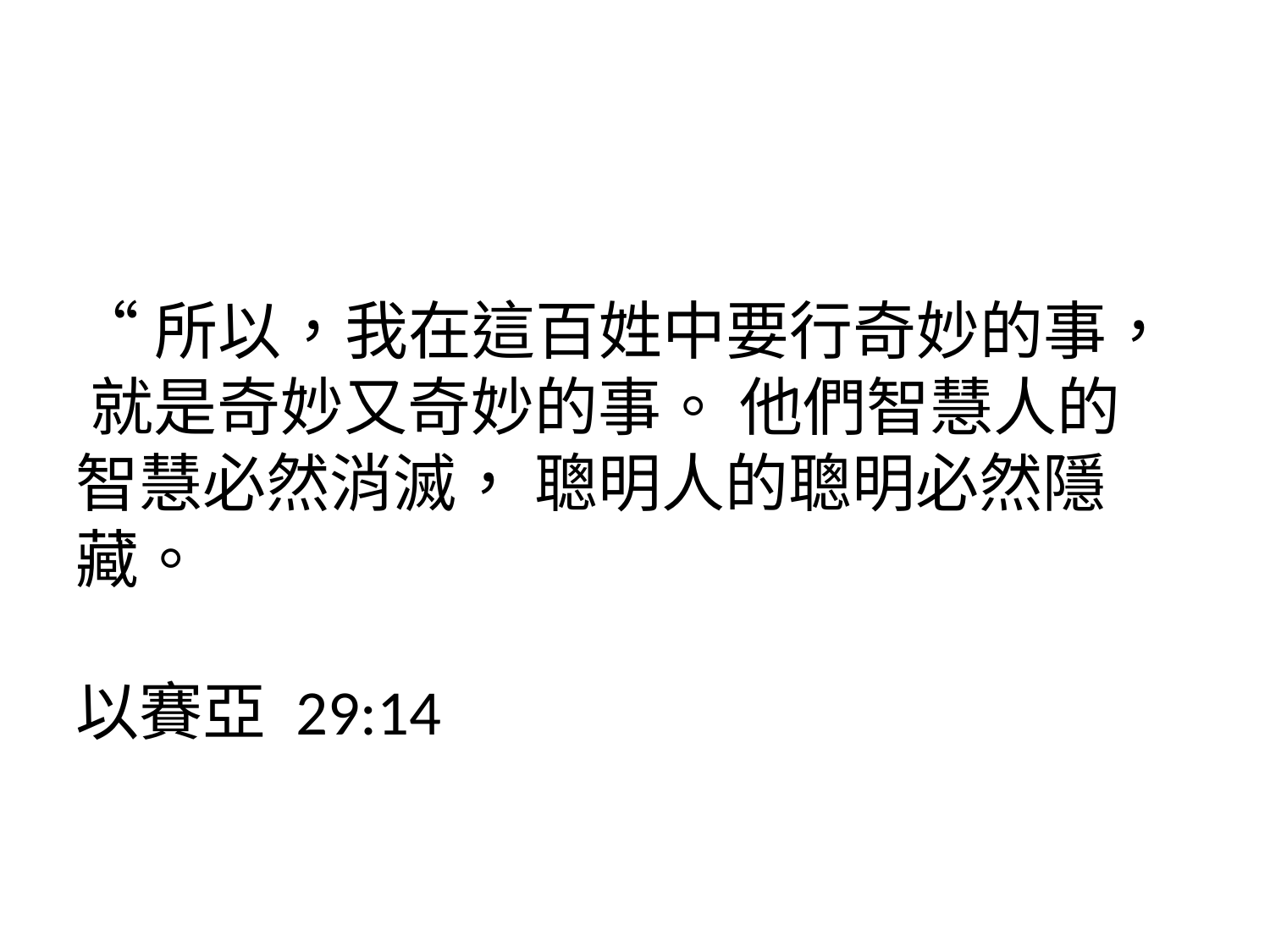

“所以，我在這百姓中要行奇妙的事， 就是奇妙又奇妙的事。 他們智慧人的智慧必然消滅， 聰明人的聰明必然隱藏。
								以賽亞 29:14